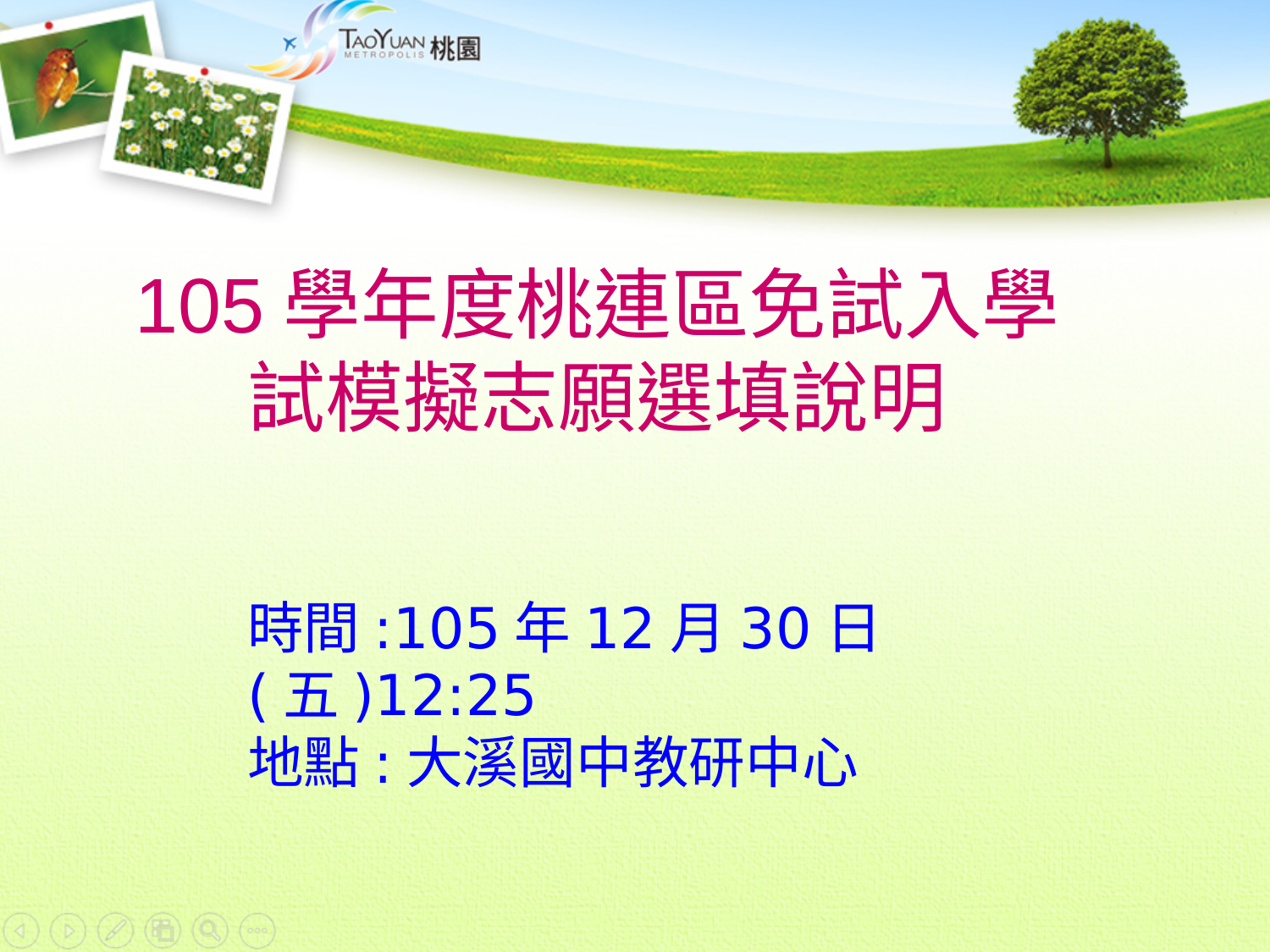

# 105學年度桃連區免試入學 試模擬志願選填說明

時間:105年12月30日(五)12:25
地點:大溪國中教研中心